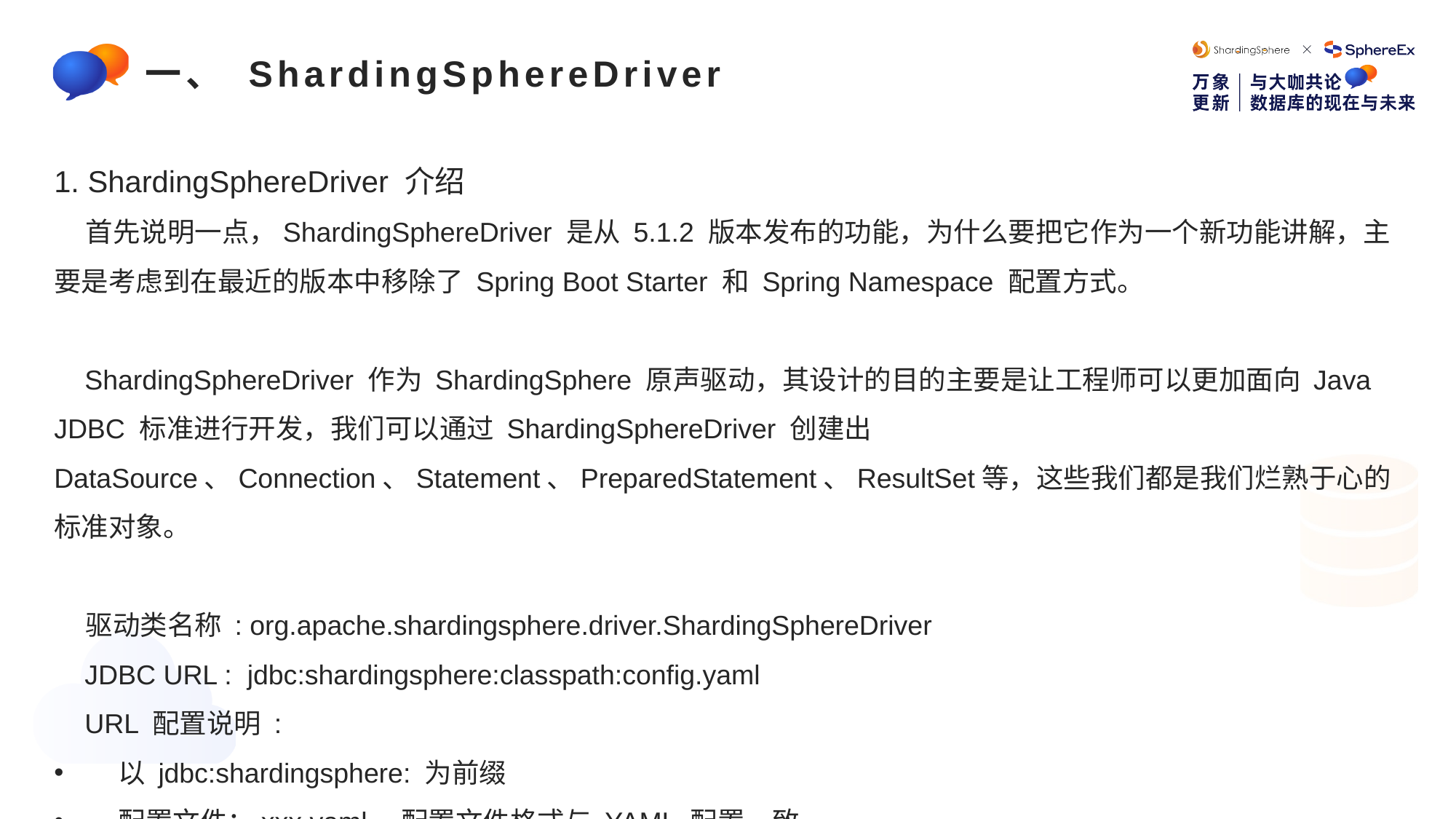

e7d195523061f1c0c2b73831c94a3edc981f60e396d3e182073EE1468018468A7F192AE5E5CD515B6C3125F8AF6E4EE646174E8CF0B46FD19828DCE8CDA3B3A044A74F0E769C5FA8CB87AB6FC303C8BA3785FAC64AF5424764E128FECAE4CC727650C04623638EBB0E38E204334561D5C6A1F0CAD760F6FBB7D9E209A4CCD06739B0CBDF42479AA5F56606813F7B2771
一、 ShardingSphereDriver
1. ShardingSphereDriver 介绍
    首先说明一点，ShardingSphereDriver 是从 5.1.2 版本发布的功能，为什么要把它作为一个新功能讲解，主要是考虑到在最近的版本中移除了 Spring Boot Starter 和 Spring Namespace 配置方式。

    ShardingSphereDriver 作为 ShardingSphere 原声驱动，其设计的目的主要是让工程师可以更加面向 Java JDBC 标准进行开发，我们可以通过 ShardingSphereDriver 创建出 DataSource、Connection、Statement、PreparedStatement、ResultSet等，这些我们都是我们烂熟于心的标准对象。

    驱动类名称 : org.apache.shardingsphere.driver.ShardingSphereDriver
    JDBC URL :  jdbc:shardingsphere:classpath:config.yaml
    URL 配置说明 :
      以 jdbc:shardingsphere: 为前缀
      配置文件：xxx.yaml，配置文件格式与 YAML 配置一致